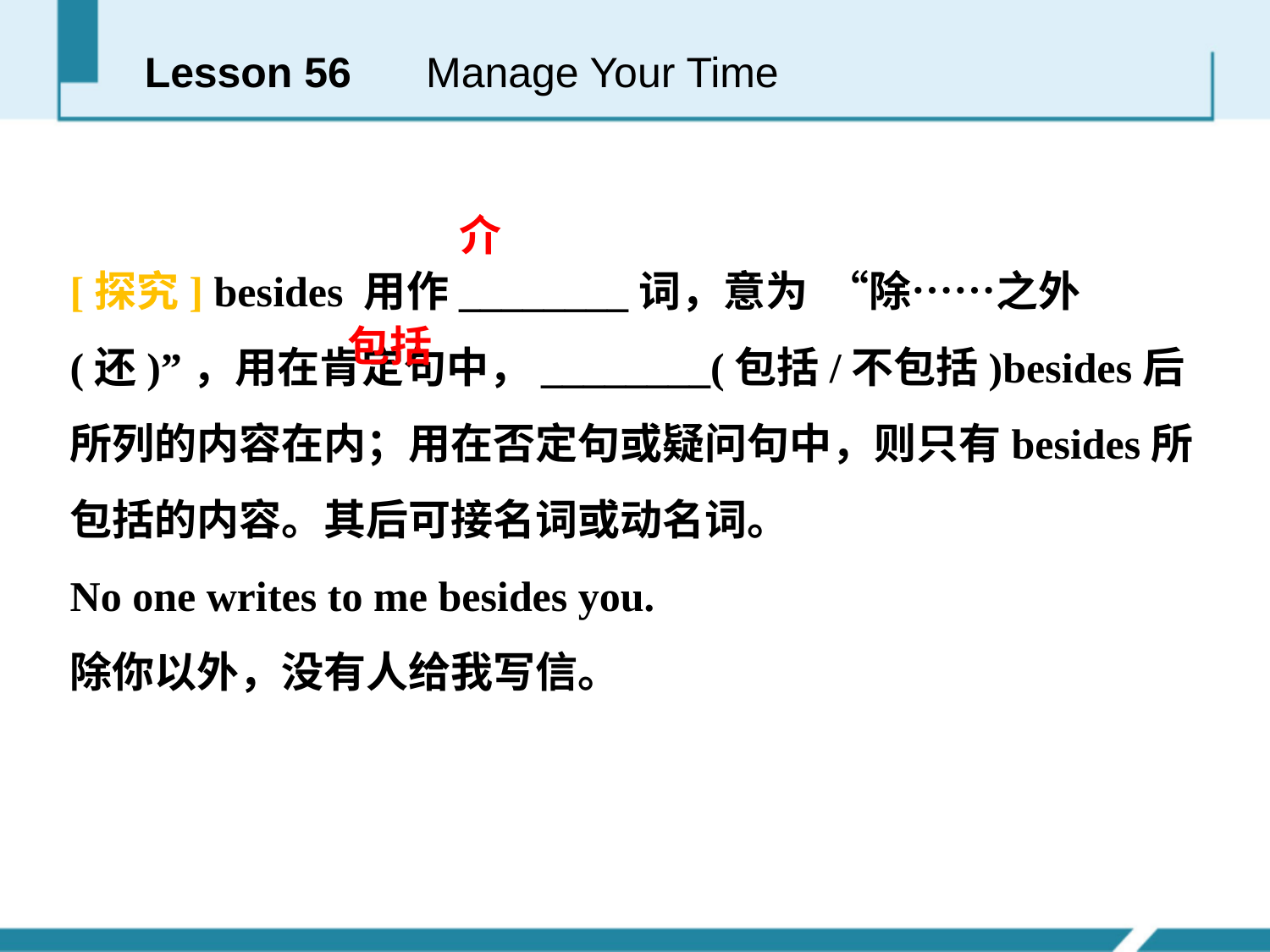

Lesson 56 　Manage Your Time
介
[探究] besides 用作________词，意为  “除……之外(还)”，用在肯定句中，________(包括/不包括)besides后所列的内容在内；用在否定句或疑问句中，则只有besides所包括的内容。其后可接名词或动名词。
No one writes to me besides you.
除你以外，没有人给我写信。
包括